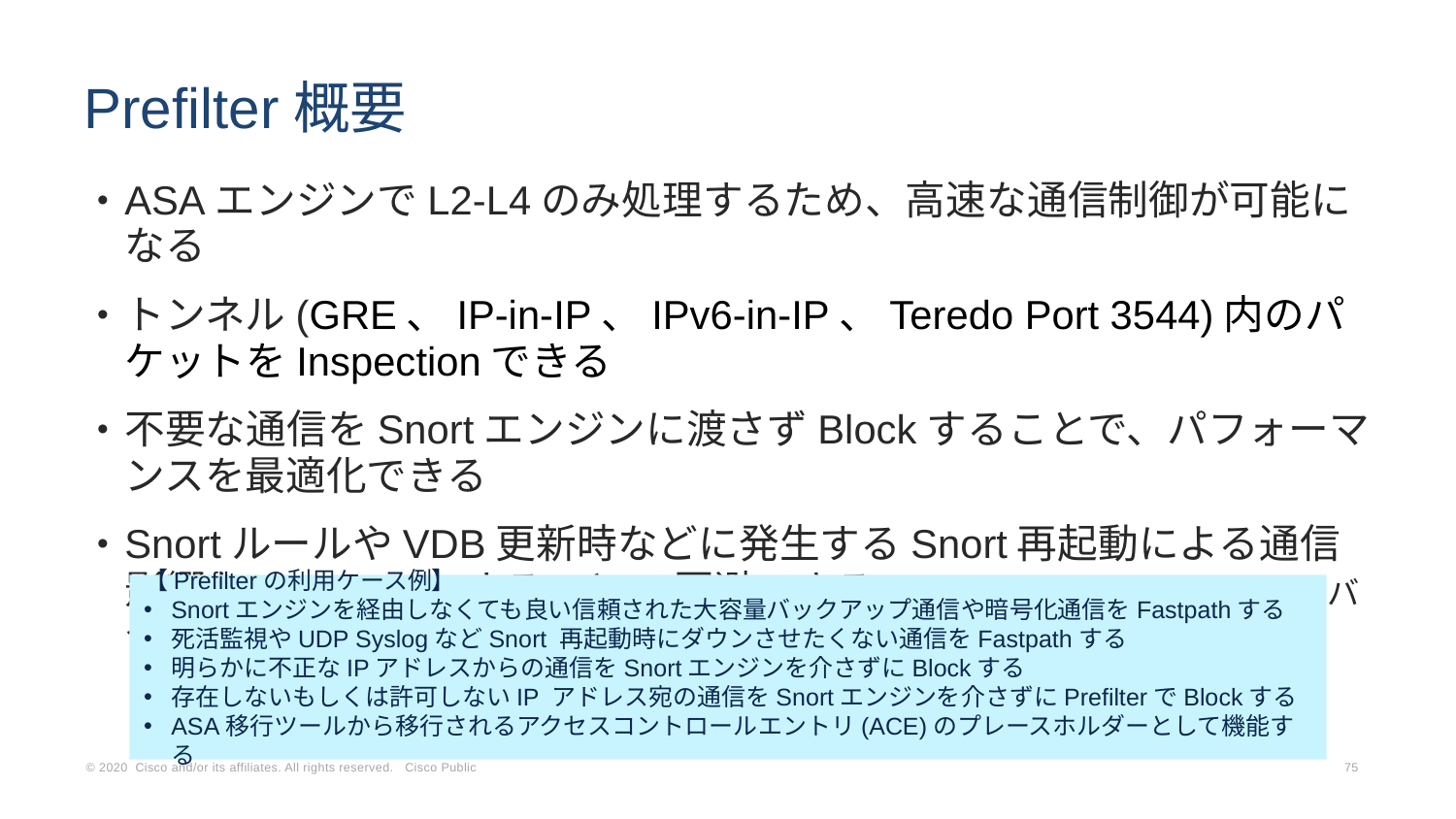

# Prefilter概要
ASAエンジンでL2-L4のみ処理するため、高速な通信制御が可能になる
トンネル(GRE、IP-in-IP、IPv6-in-IP、Teredo Port 3544)内のパケットをInspectionできる
不要な通信をSnortエンジンに渡さずBlockすることで、パフォーマンスを最適化できる
SnortルールやVDB更新時などに発生するSnort再起動による通信影響を、Fastpathすることで 回避できる (Fastpath: Snort処理を完全にバイパス)

【Prefilterの利用ケース例】
Snortエンジンを経由しなくても良い信頼された大容量バックアップ通信や暗号化通信をFastpathする
死活監視やUDP SyslogなどSnort 再起動時にダウンさせたくない通信をFastpathする
明らかに不正なIPアドレスからの通信をSnortエンジンを介さずにBlockする
存在しないもしくは許可しないIP アドレス宛の通信をSnortエンジンを介さずにPrefilterでBlockする
ASA移行ツールから移行されるアクセスコントロールエントリ(ACE)のプレースホルダーとして機能する